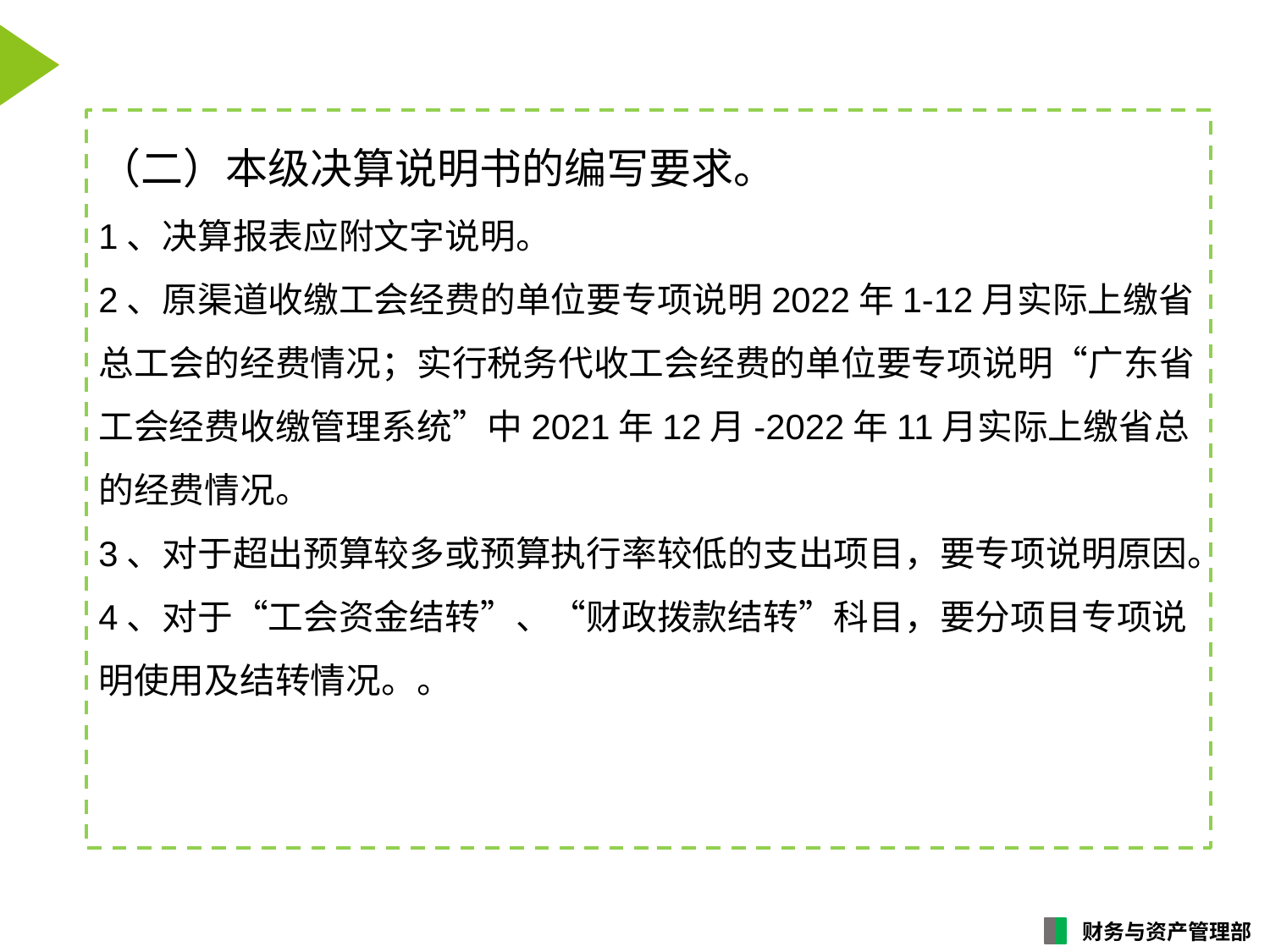

（二）本级决算说明书的编写要求。
1、决算报表应附文字说明。
2、原渠道收缴工会经费的单位要专项说明2022年1-12月实际上缴省总工会的经费情况；实行税务代收工会经费的单位要专项说明“广东省工会经费收缴管理系统”中2021年12月-2022年11月实际上缴省总的经费情况。
3、对于超出预算较多或预算执行率较低的支出项目，要专项说明原因。
4、对于“工会资金结转”、“财政拨款结转”科目，要分项目专项说明使用及结转情况。。